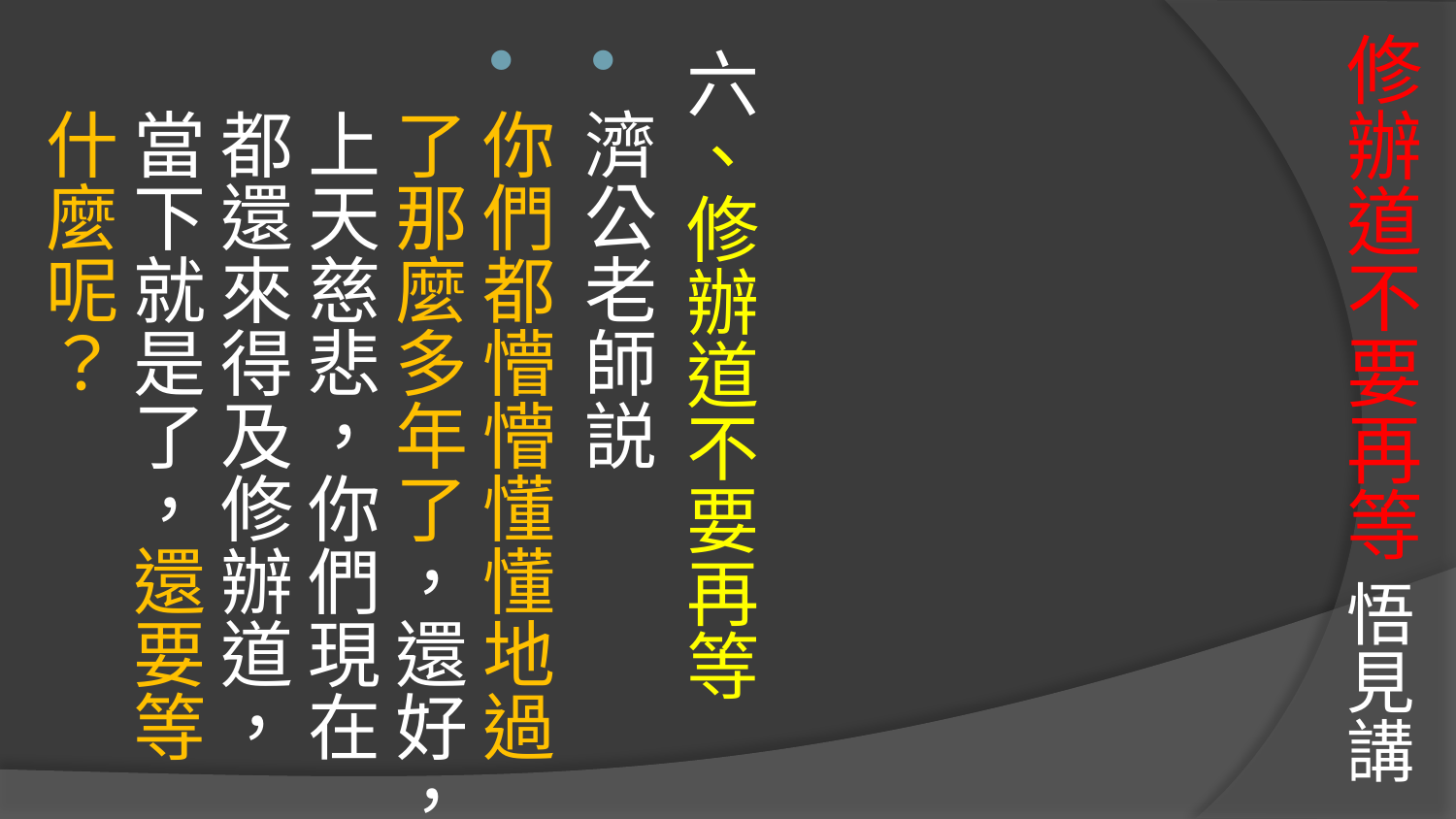

# 修辦道不要再等 悟見講
六、修辦道不要再等
濟公老師説
你們都懵懵懂懂地過了那麼多年了，還好，上天慈悲，你們現在都還來得及修辦道，當下就是了，還要等什麼呢？